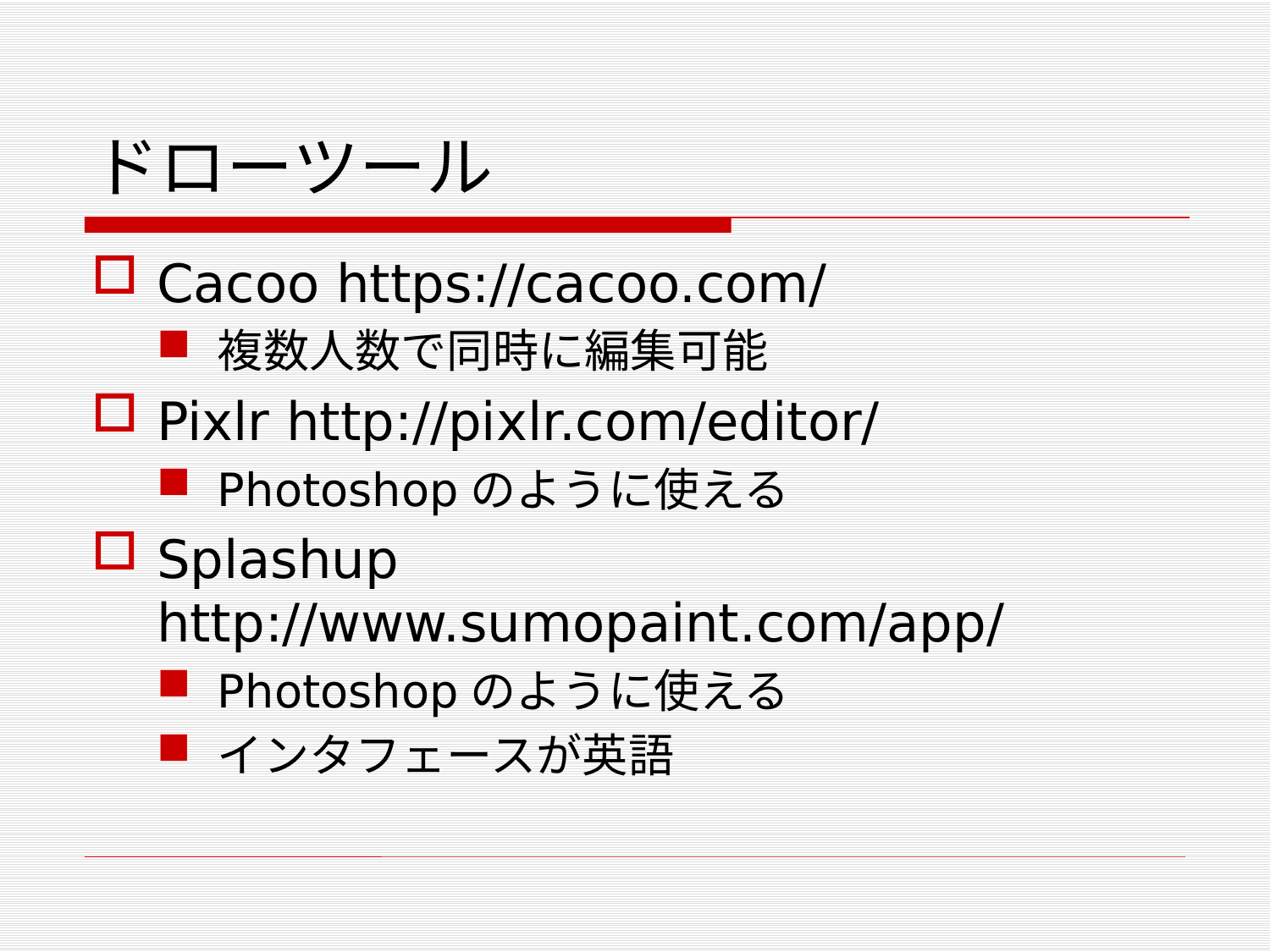

# ドローツール
Cacoo https://cacoo.com/
複数人数で同時に編集可能
Pixlr http://pixlr.com/editor/
Photoshopのように使える
Splashup http://www.sumopaint.com/app/
Photoshopのように使える
インタフェースが英語